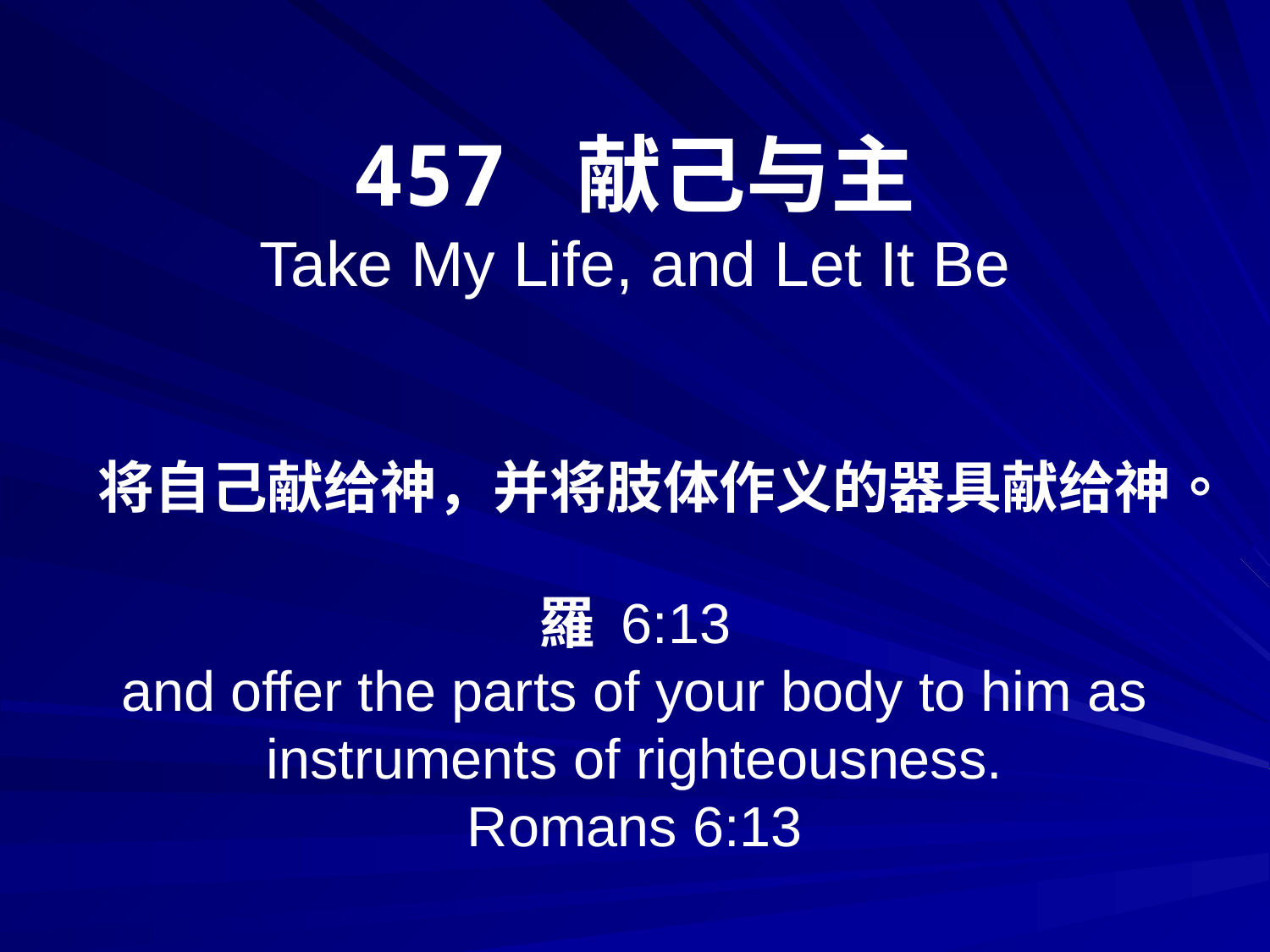

# 457 献己与主 Take My Life, and Let It Be 将自己献给神，并将肢体作义的器具献给神。 羅 6:13 and offer the parts of your body to him as instruments of righteousness. Romans 6:13